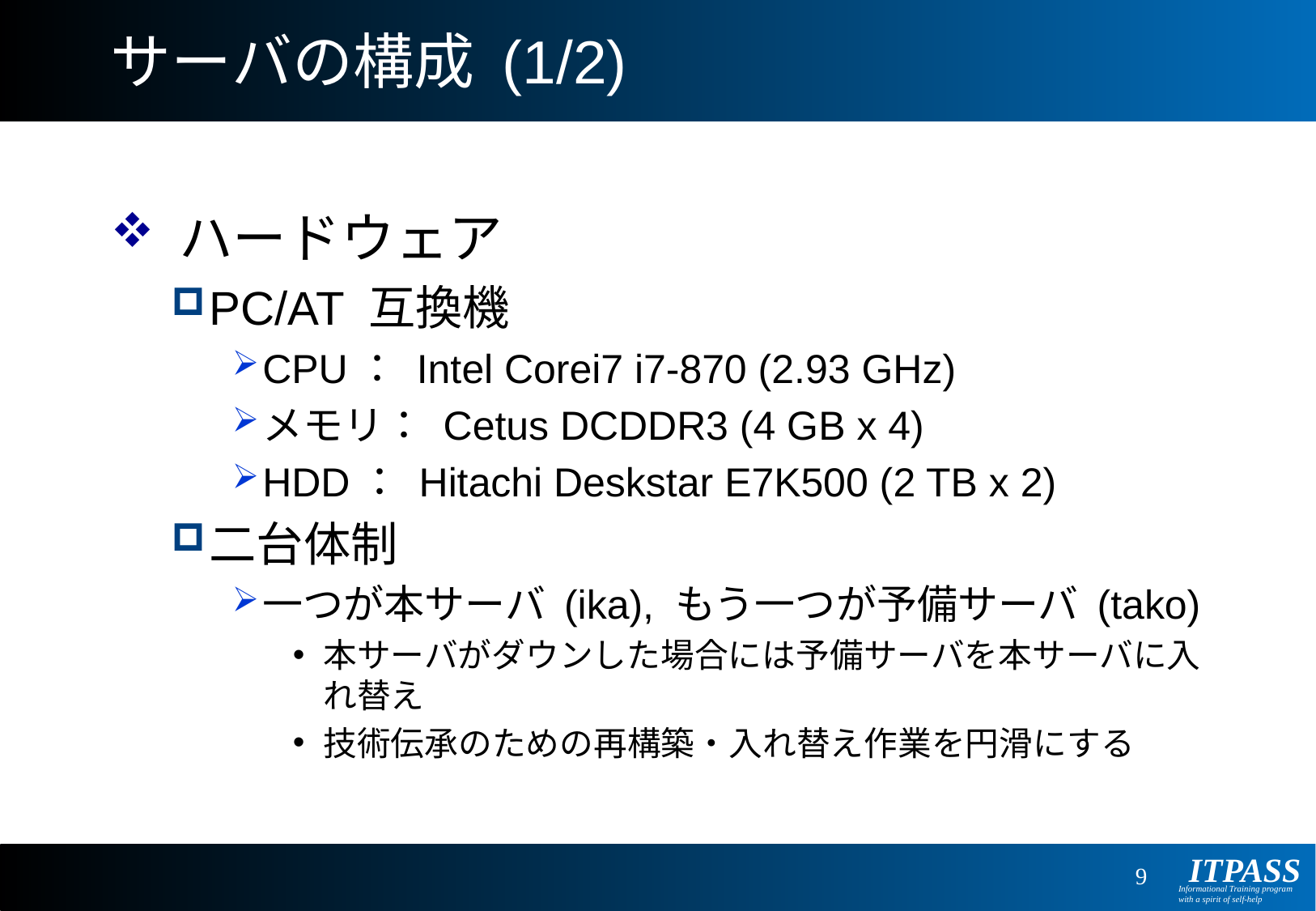

# サーバの構成 (1/2)
ハードウェア
PC/AT 互換機
CPU： Intel Corei7 i7-870 (2.93 GHz)
メモリ： Cetus DCDDR3 (4 GB x 4)
HDD： Hitachi Deskstar E7K500 (2 TB x 2)
二台体制
一つが本サーバ (ika), もう一つが予備サーバ (tako)
本サーバがダウンした場合には予備サーバを本サーバに入れ替え
技術伝承のための再構築・入れ替え作業を円滑にする
9